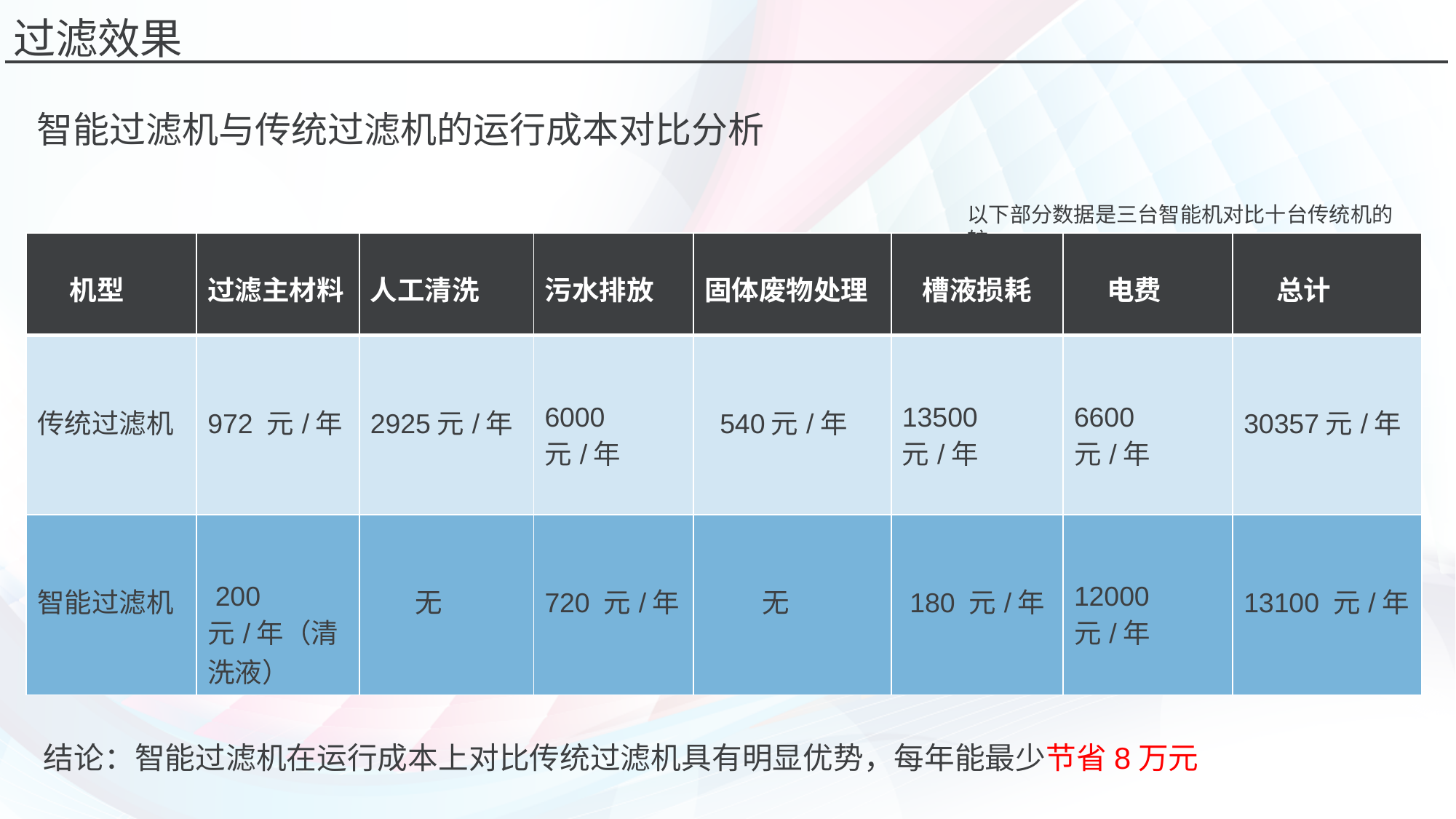

过滤效果
智能过滤机与传统过滤机的运行成本对比分析
以下部分数据是三台智能机对比十台传统机的较
| 机型 | 过滤主材料 | 人工清洗 | 污水排放 | 固体废物处理 | 槽液损耗 | 电费 | 总计 |
| --- | --- | --- | --- | --- | --- | --- | --- |
| 传统过滤机 | 972 元/年 | 2925元/年 | 6000 元/年 | 540元/年 | 13500元/年 | 6600 元/年 | 30357元/年 |
| 智能过滤机 | 200 元/年（清洗液） | 无 | 720 元/年 | 无 | 180 元/年 | 12000 元/年 | 13100 元/年 |
结论：智能过滤机在运行成本上对比传统过滤机具有明显优势，每年能最少节省8万元